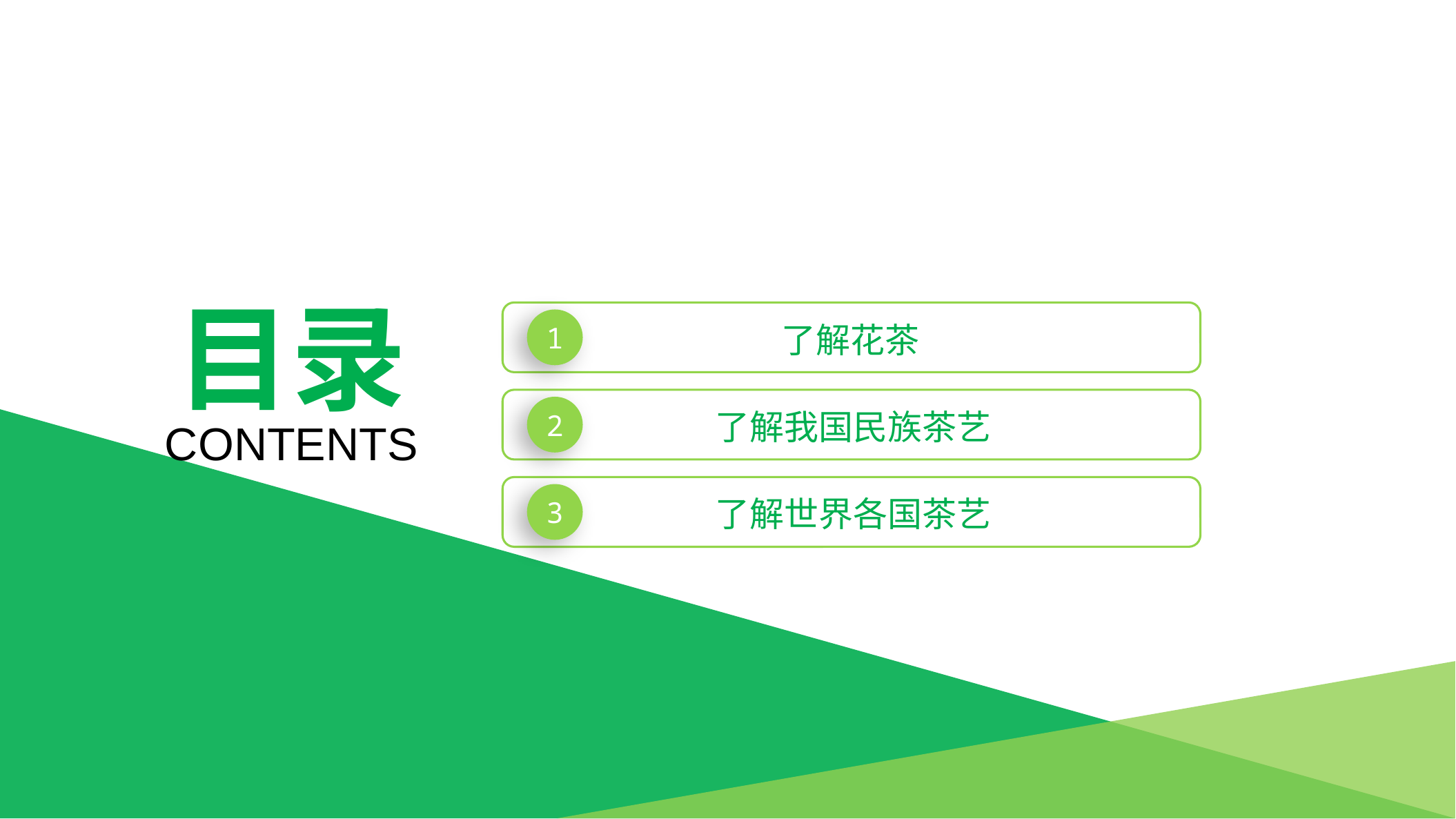

目录

1
了解花茶

2
contents
了解我国民族茶艺

3
了解世界各国茶艺